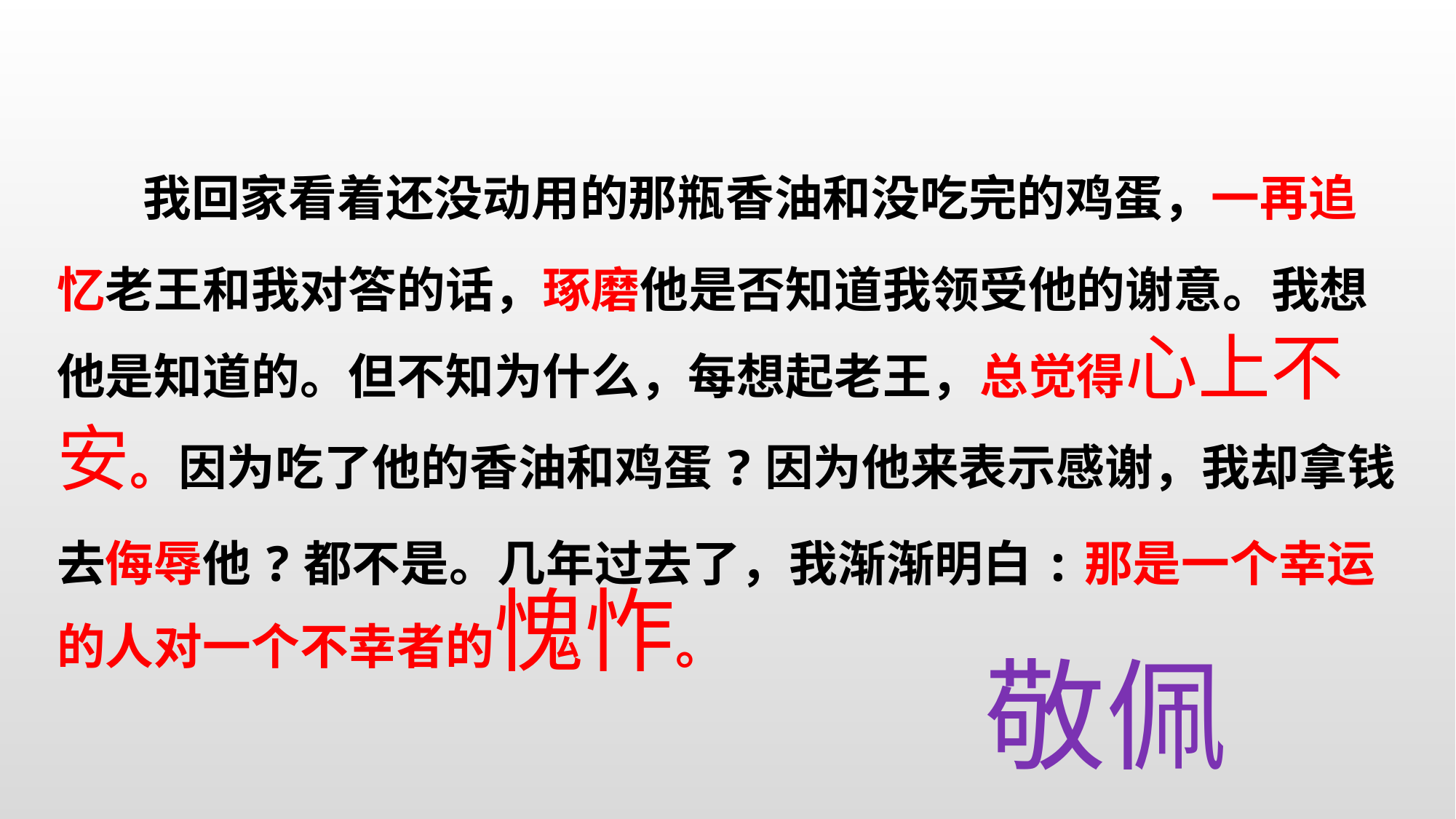

我回家看着还没动用的那瓶香油和没吃完的鸡蛋，一再追忆老王和我对答的话，琢磨他是否知道我领受他的谢意。我想他是知道的。但不知为什么，每想起老王，总觉得心上不安。因为吃了他的香油和鸡蛋?因为他来表示感谢，我却拿钱去侮辱他?都不是。几年过去了，我渐渐明白:那是一个幸运的人对一个不幸者的愧怍。
敬佩